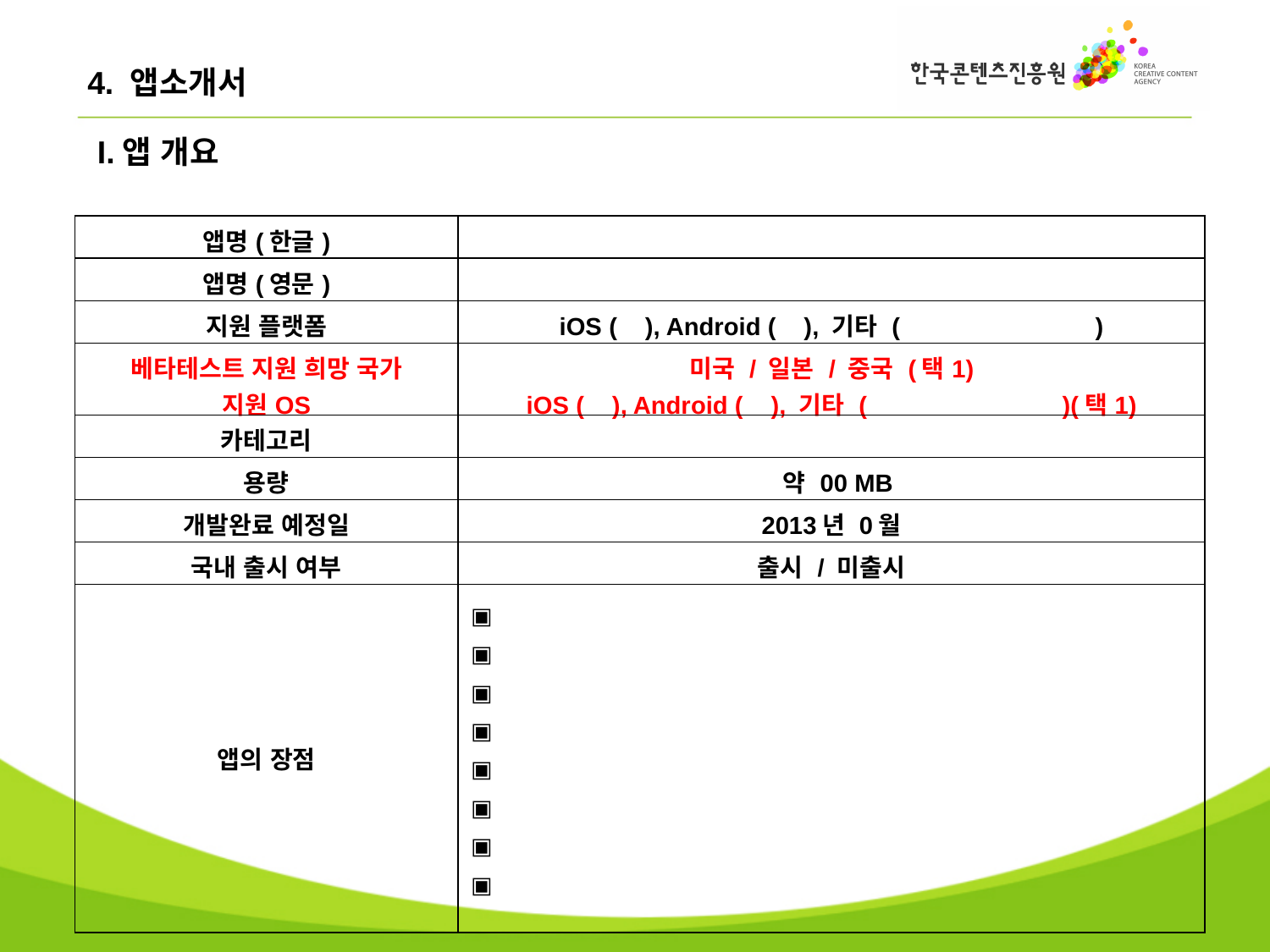

4. 앱소개서
I.앱 개요
| 앱명(한글) |  |
| --- | --- |
| 앱명(영문) |  |
| 지원 플랫폼 | iOS ( ), Android ( ), 기타 ( ) |
| 베타테스트 지원 희망 국가 지원OS | 미국 / 일본 / 중국 (택1) iOS ( ), Android ( ), 기타 ( )(택1) |
| 카테고리 |  |
| 용량 | 약 00 MB |
| 개발완료 예정일 | 2013년 0월 |
| 국내 출시 여부 | 출시 / 미출시 |
| 앱의 장점 | ▣ ▣ ▣ ▣ ▣ ▣ ▣ ▣ |